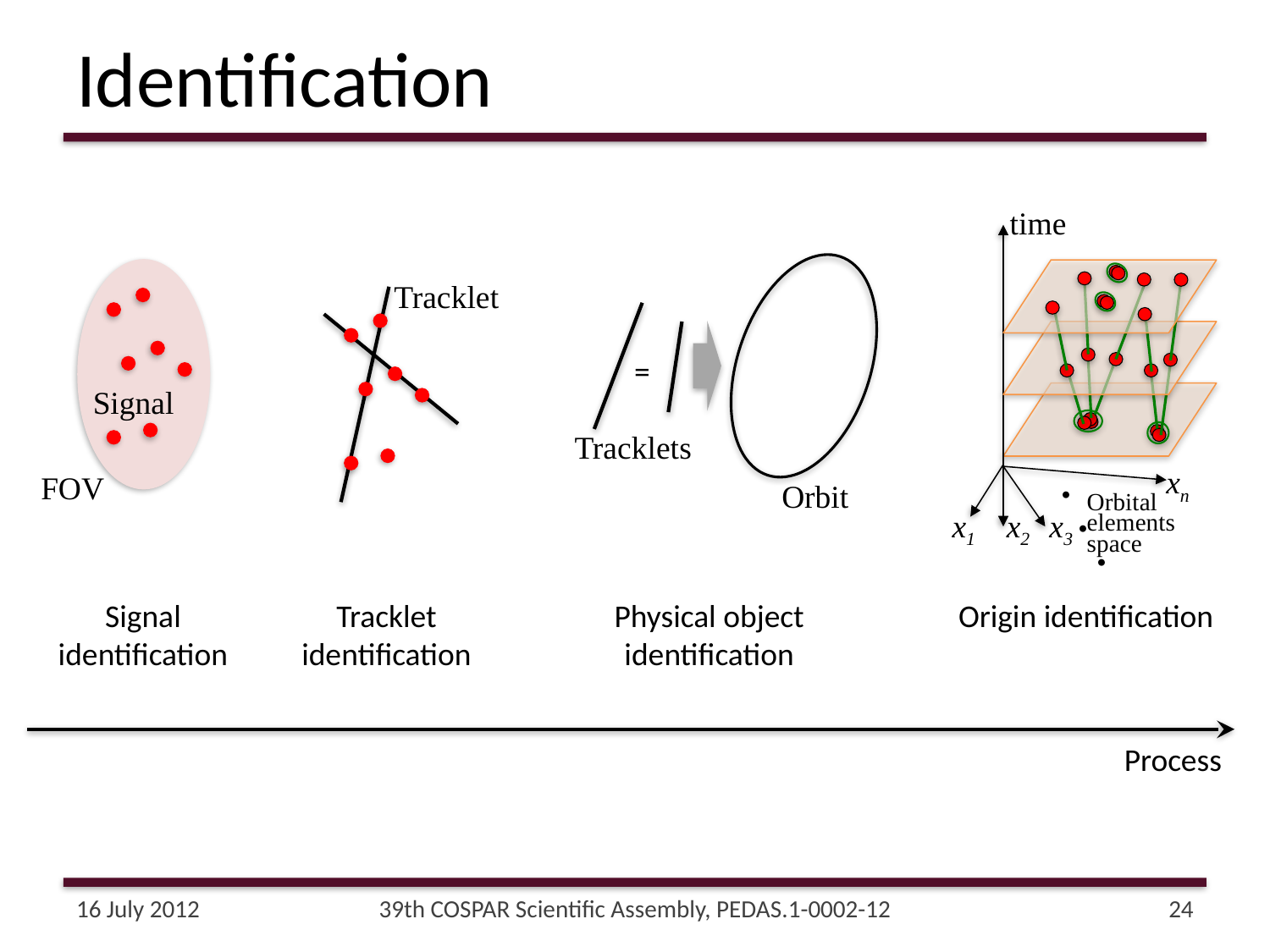

# Identification
time

xn
・・・
Orbital elements space
x1
x2
x3

=

Tracklets
Orbit

Signal

FOV
Tracklet

Signal identification
Tracklet identification
Physical object identification
Origin identification
Process
16 July 2012
39th COSPAR Scientific Assembly, PEDAS.1-0002-12
24